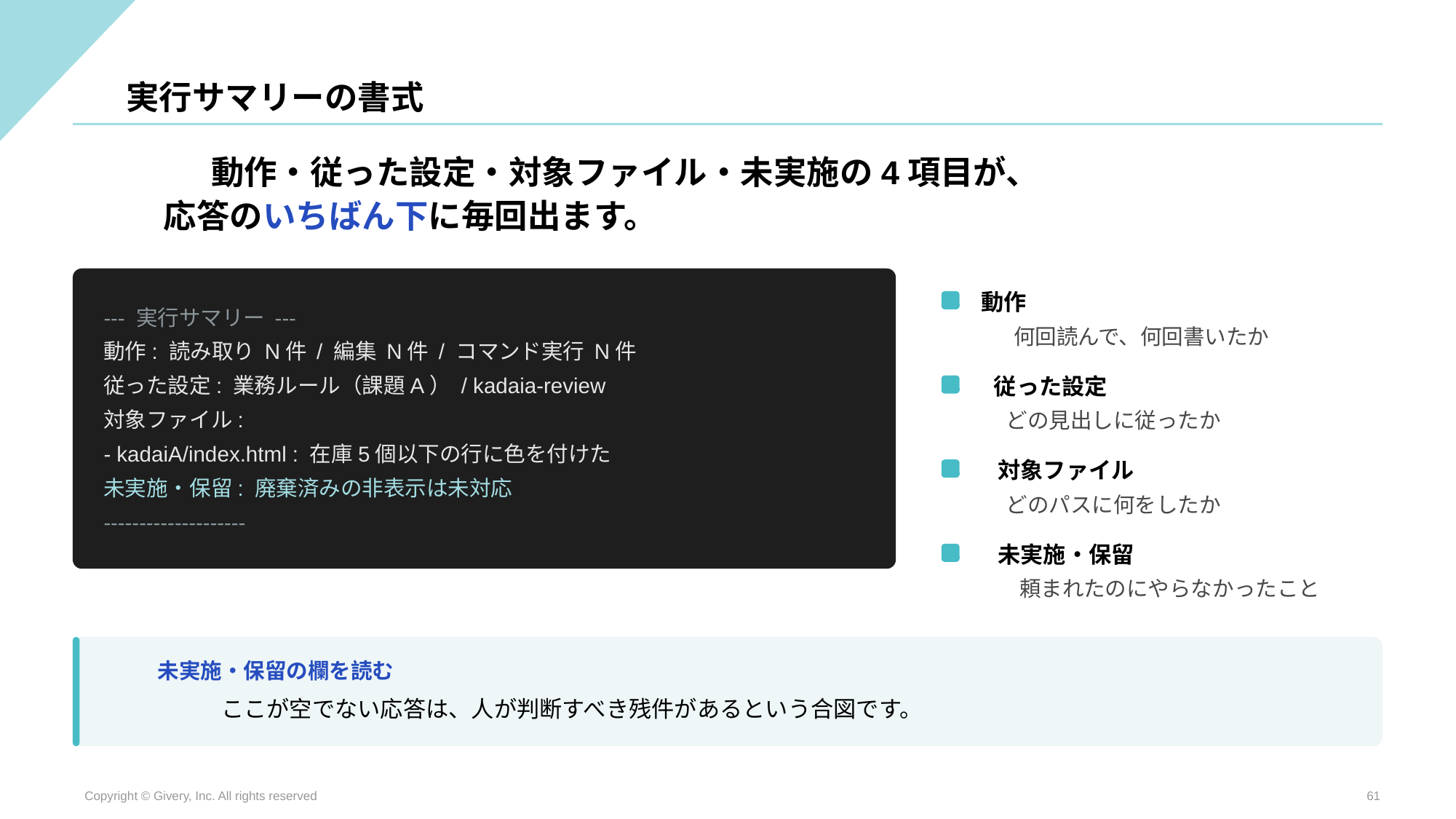

実行サマリーの書式

動作・従った設定・対象ファイル・未実施の4項目が、
応答のいちばん下に毎回出ます。

動作

--- 実行サマリー ---
動作: 読み取り N件 / 編集 N件 / コマンド実行 N件
従った設定: 業務ルール（課題A） / kadaia-review
対象ファイル:
- kadaiA/index.html : 在庫5個以下の行に色を付けた
未実施・保留: 廃棄済みの非表示は未対応
--------------------
何回読んで、何回書いたか
従った設定

どの見出しに従ったか
対象ファイル

どのパスに何をしたか
未実施・保留

頼まれたのにやらなかったこと

未実施・保留の欄を読む
ここが空でない応答は、人が判断すべき残件があるという合図です。
Copyright © Givery, Inc. All rights reserved
61